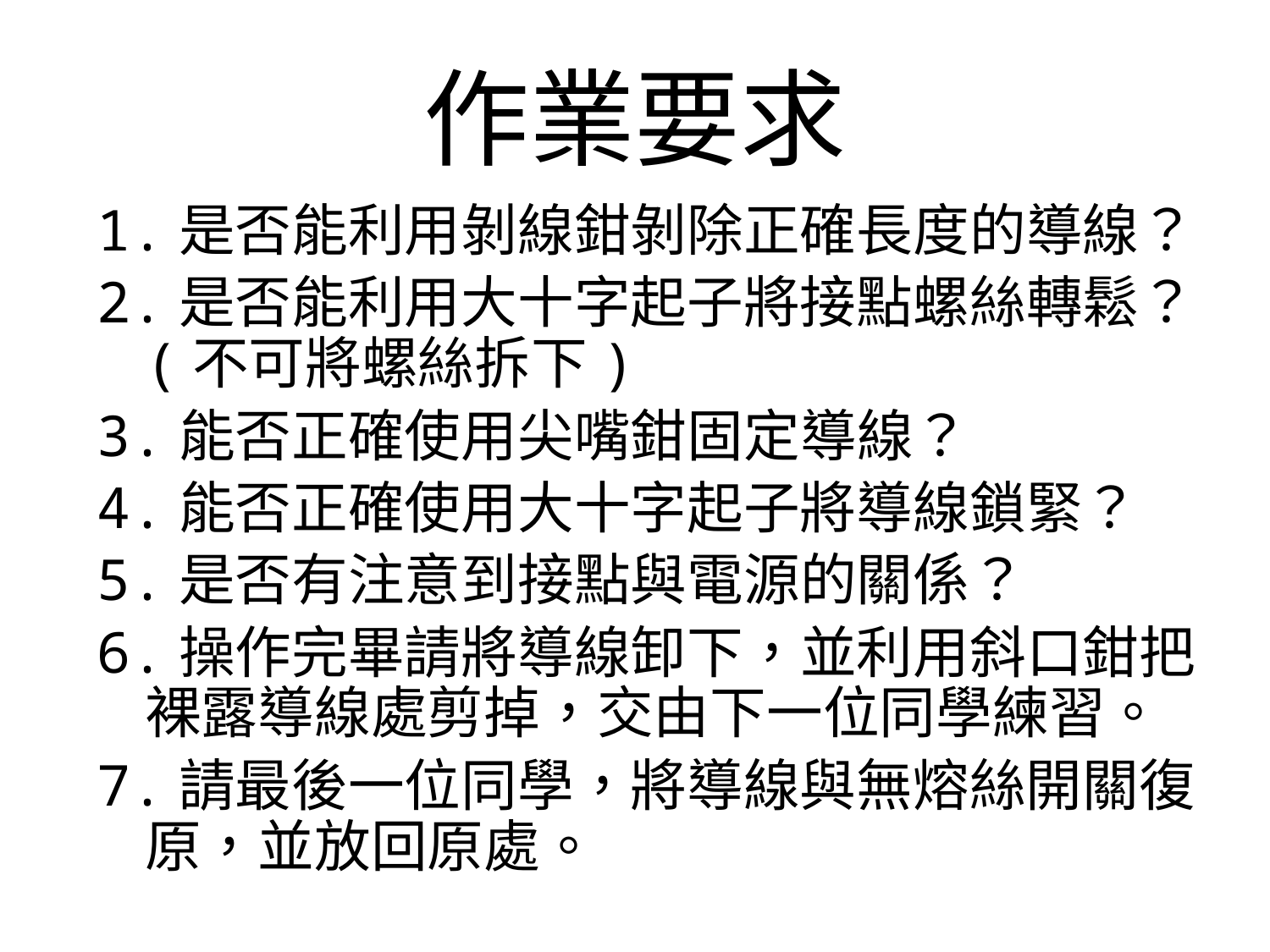

# 作業要求
1.是否能利用剝線鉗剝除正確長度的導線？
2.是否能利用大十字起子將接點螺絲轉鬆？(不可將螺絲拆下)
3.能否正確使用尖嘴鉗固定導線？
4.能否正確使用大十字起子將導線鎖緊？
5.是否有注意到接點與電源的關係？
6.操作完畢請將導線卸下，並利用斜口鉗把裸露導線處剪掉，交由下一位同學練習。
7.請最後一位同學，將導線與無熔絲開關復原，並放回原處。